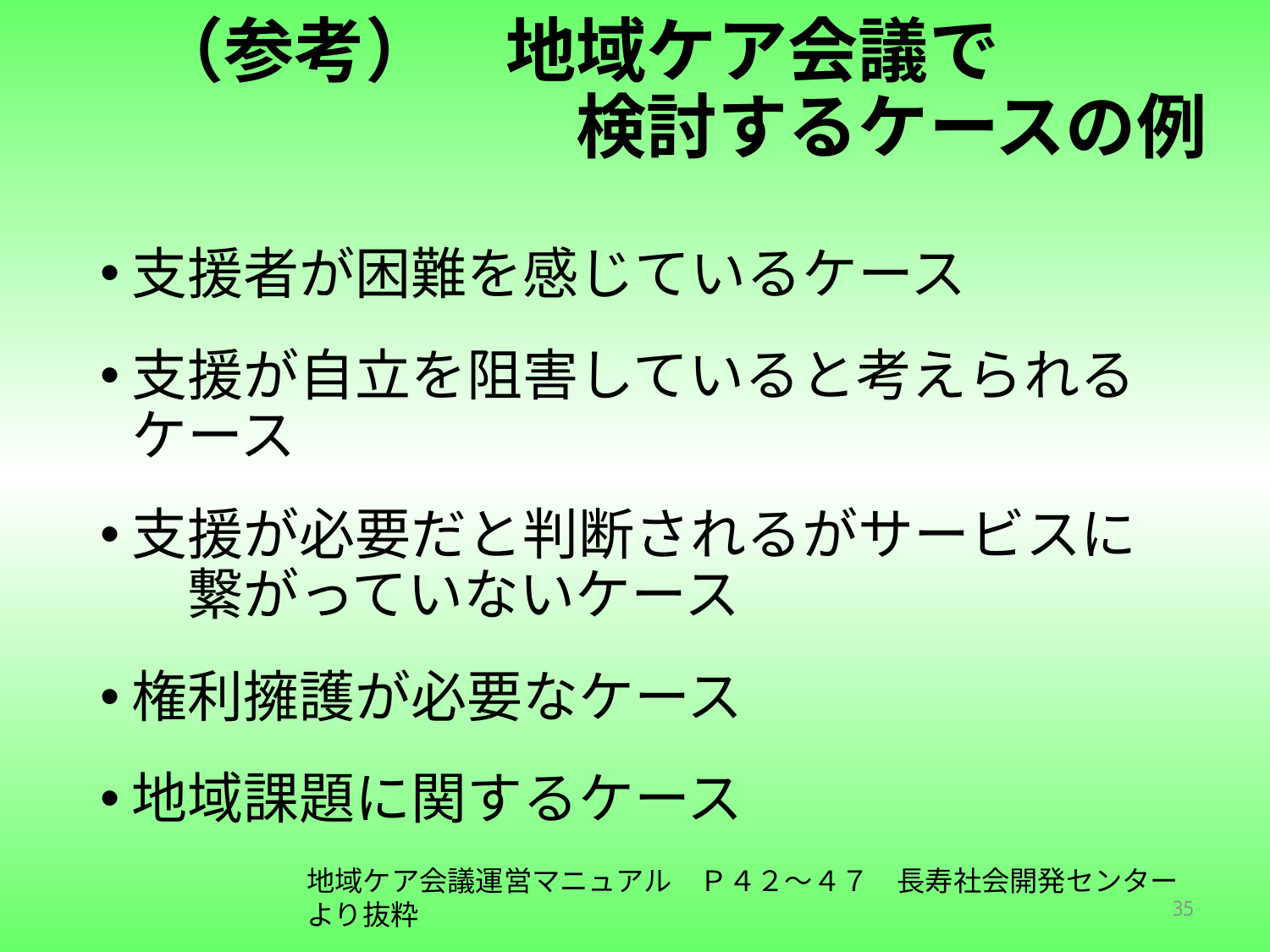

# （参考）　地域ケア会議で 　　　　　　　　検討するケースの例
支援者が困難を感じているケース
支援が自立を阻害していると考えられるケース
支援が必要だと判断されるがサービスに　繋がっていないケース
権利擁護が必要なケース
地域課題に関するケース
地域ケア会議運営マニュアル　Ｐ４２～４７　長寿社会開発センター　より抜粋
35